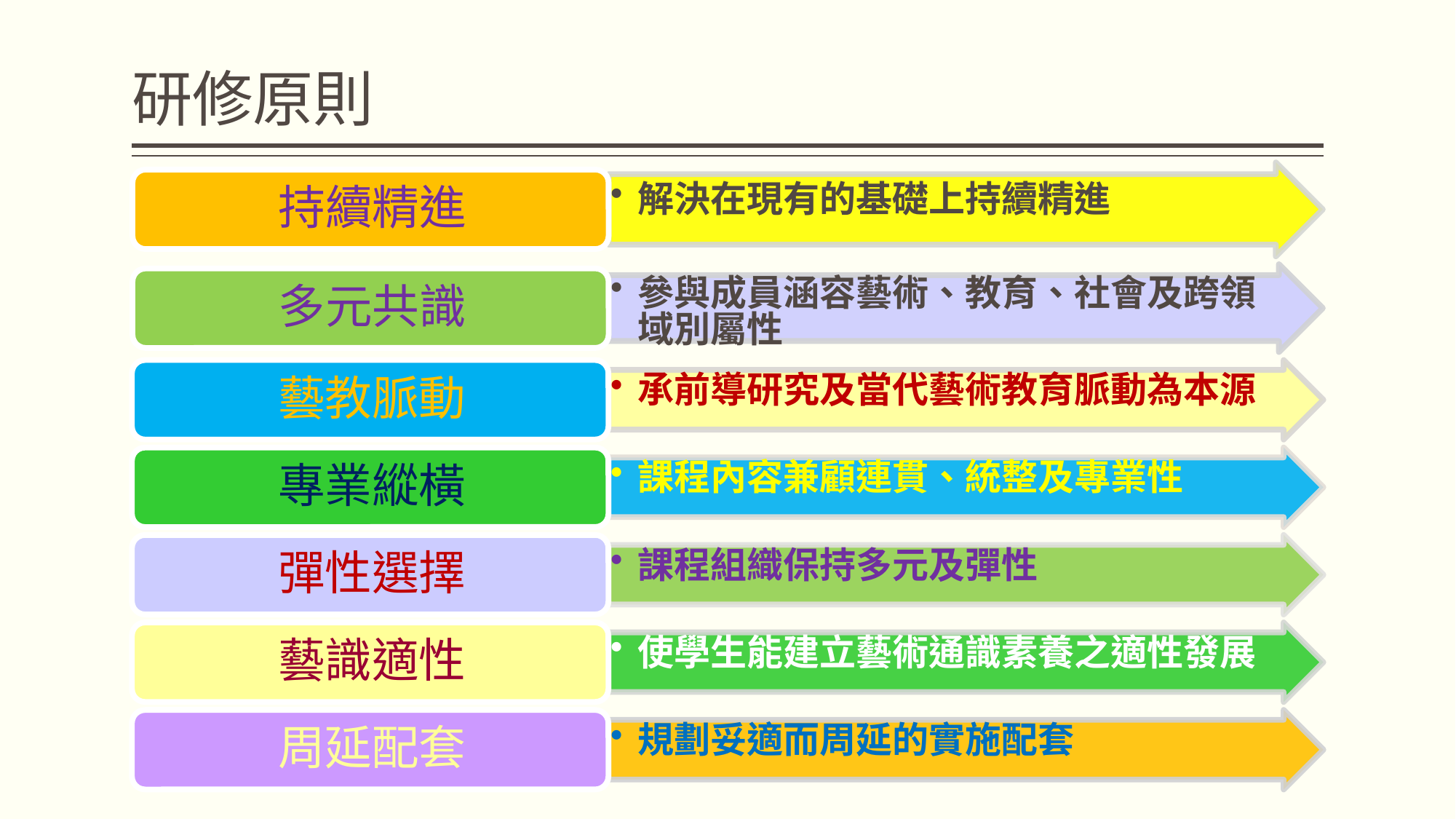

# 研修原則
解決在現有的基礎上持續精進
持續精進
參與成員涵容藝術、教育、社會及跨領域別屬性
多元共識
承前導研究及當代藝術教育脈動為本源
藝教脈動
課程內容兼顧連貫、統整及專業性
專業縱橫
課程組織保持多元及彈性
彈性選擇
使學生能建立藝術通識素養之適性發展
藝識適性
規劃妥適而周延的實施配套
周延配套